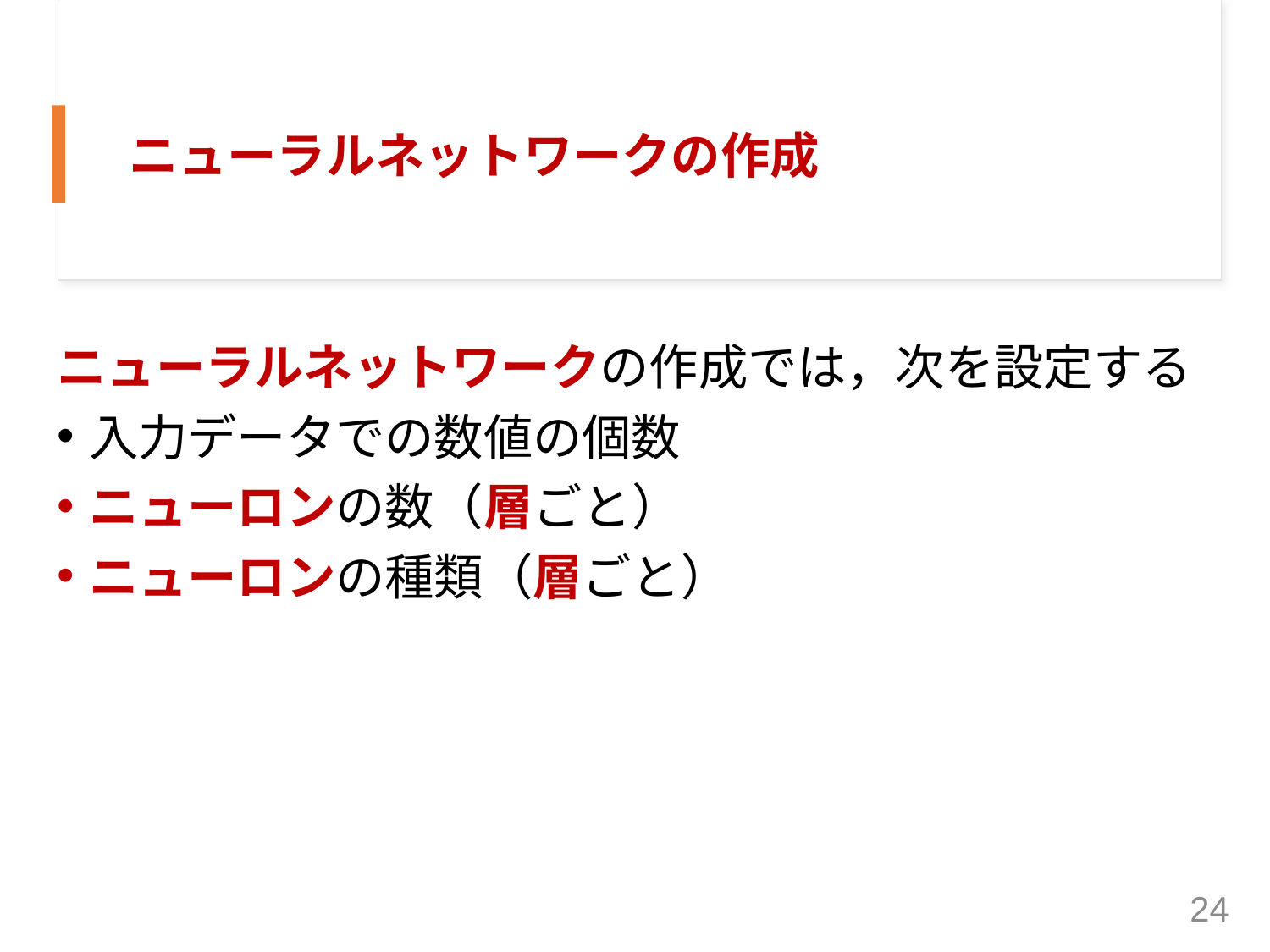

# ニューラルネットワークの作成

ニューラルネットワークの作成では，次を設定する
入力データでの数値の個数
ニューロンの数（層ごと）
ニューロンの種類（層ごと）

24